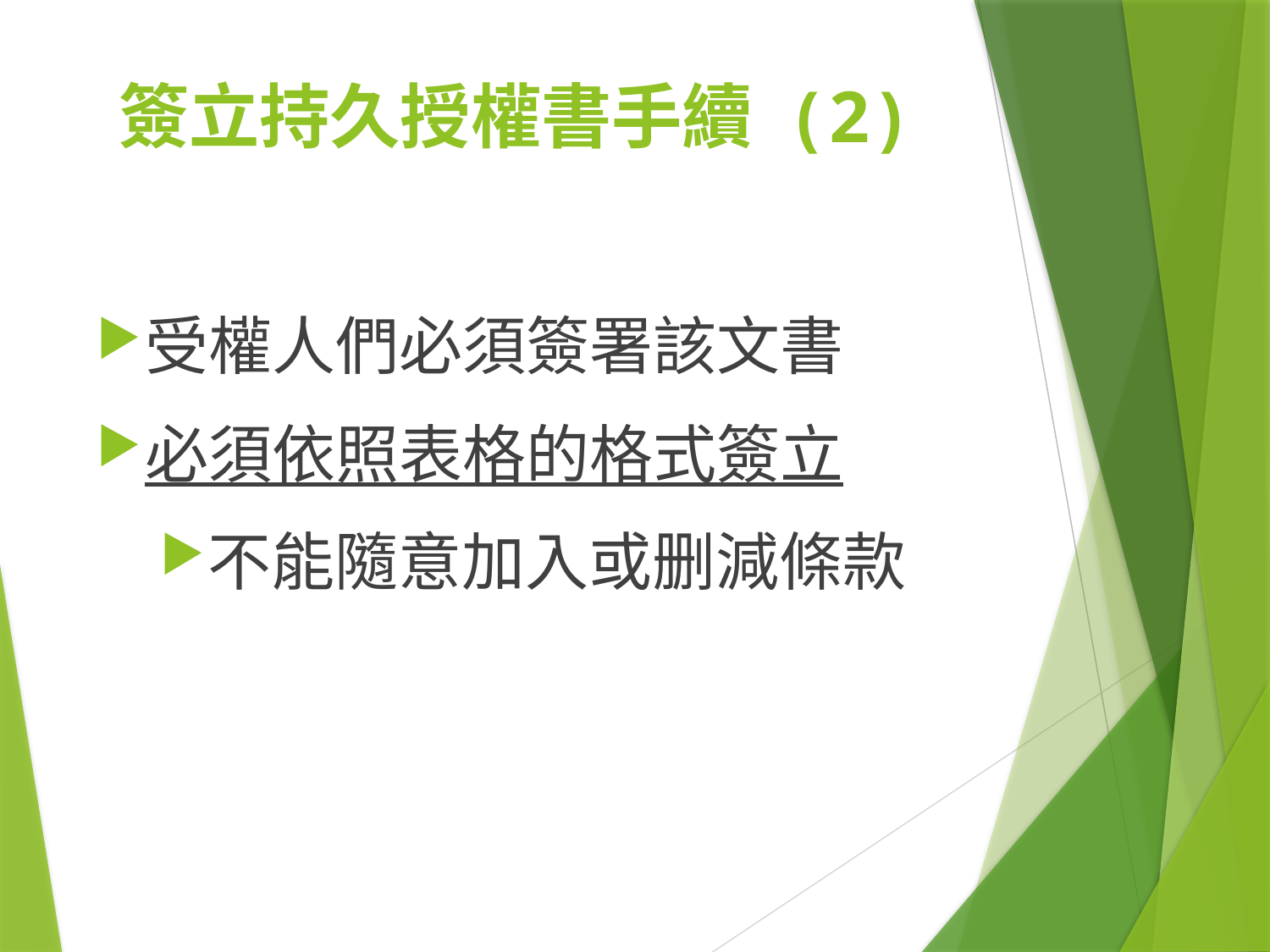

# 簽立持久授權書手續 (2)
受權人們必須簽署該文書
必須依照表格的格式簽立
不能隨意加入或删減條款